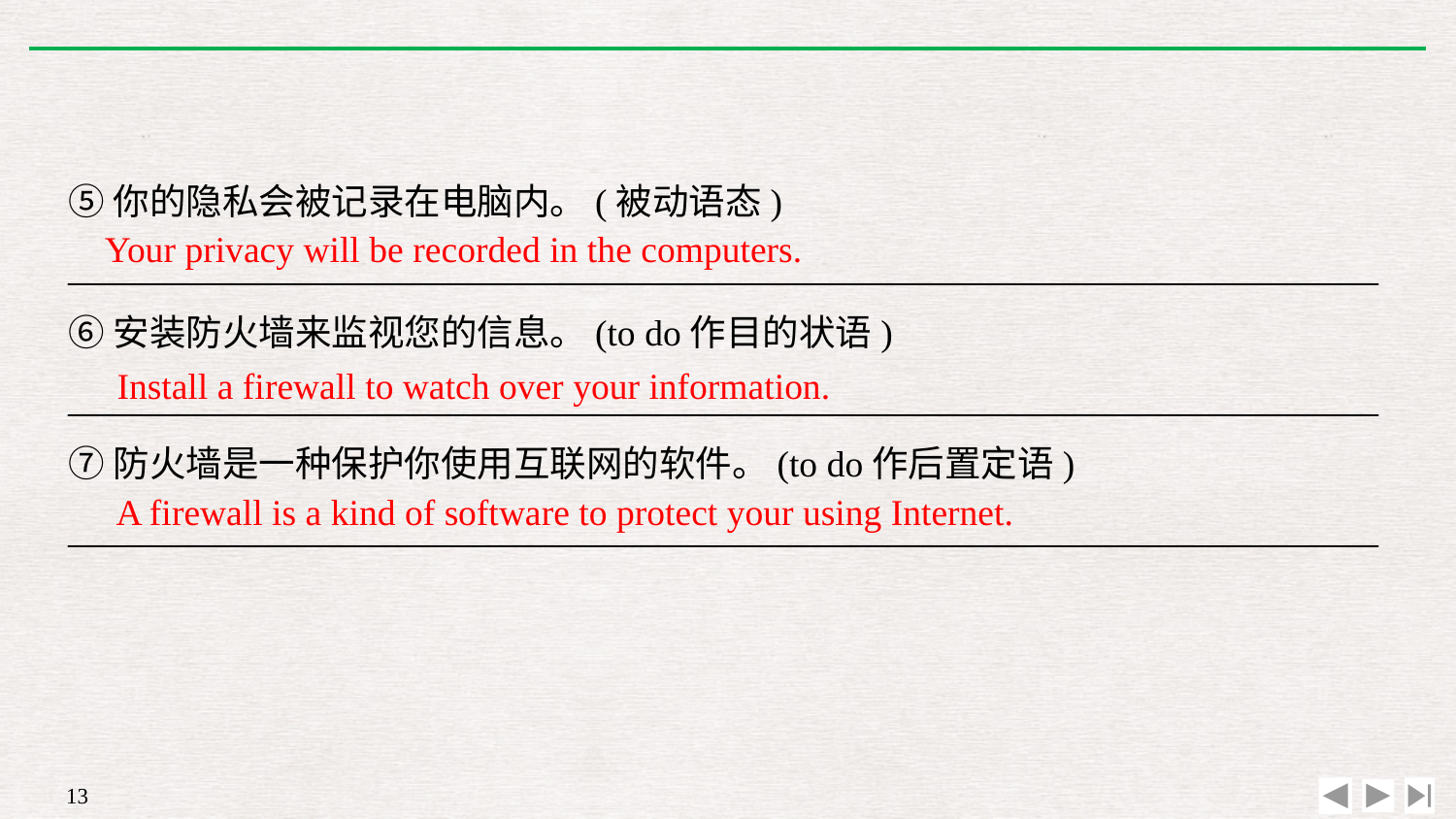

⑤你的隐私会被记录在电脑内。(被动语态)
________________________________________________________________________
⑥安装防火墙来监视您的信息。(to do作目的状语)
________________________________________________________________________
⑦防火墙是一种保护你使用互联网的软件。(to do作后置定语)
________________________________________________________________________
Your privacy will be recorded in the computers.
Install a firewall to watch over your information.
A firewall is a kind of software to protect your using Internet.